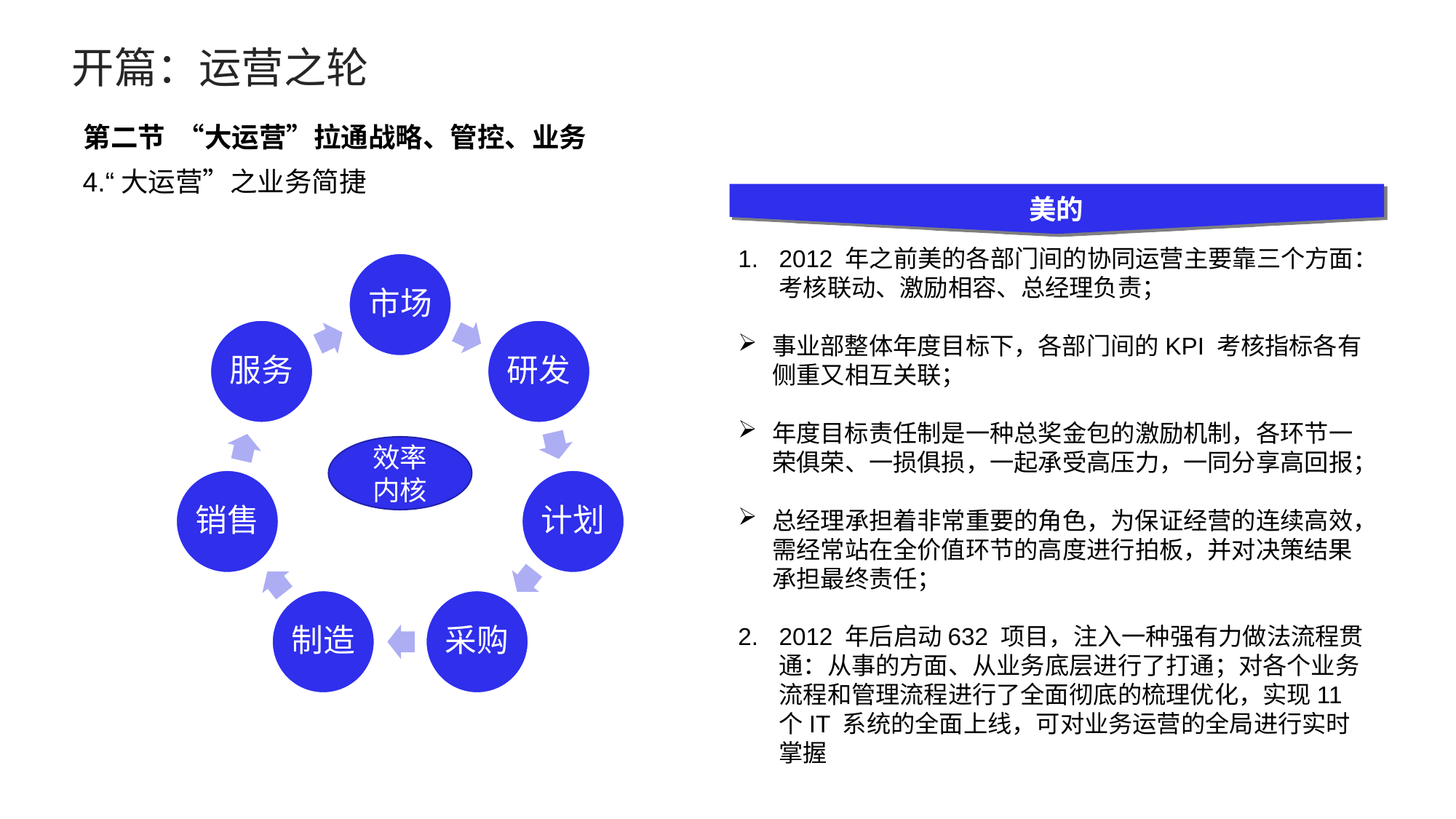

开篇：运营之轮
第二节  “大运营”拉通战略、管控、业务
4.“大运营”之业务简捷
美的
2012 年之前美的各部门间的协同运营主要靠三个方面：考核联动、激励相容、总经理负责；

事业部整体年度目标下，各部门间的KPI 考核指标各有侧重又相互关联；

年度目标责任制是一种总奖金包的激励机制，各环节一荣俱荣、一损俱损，一起承受高压力，一同分享高回报；

总经理承担着非常重要的角色，为保证经营的连续高效，需经常站在全价值环节的高度进行拍板，并对决策结果承担最终责任；

2012 年后启动632 项目，注入一种强有力做法流程贯通：从事的方面、从业务底层进行了打通；对各个业务流程和管理流程进行了全面彻底的梳理优化，实现11 个IT 系统的全面上线，可对业务运营的全局进行实时掌握
市场

研发

计划

采购

制造

销售

服务

效率内核